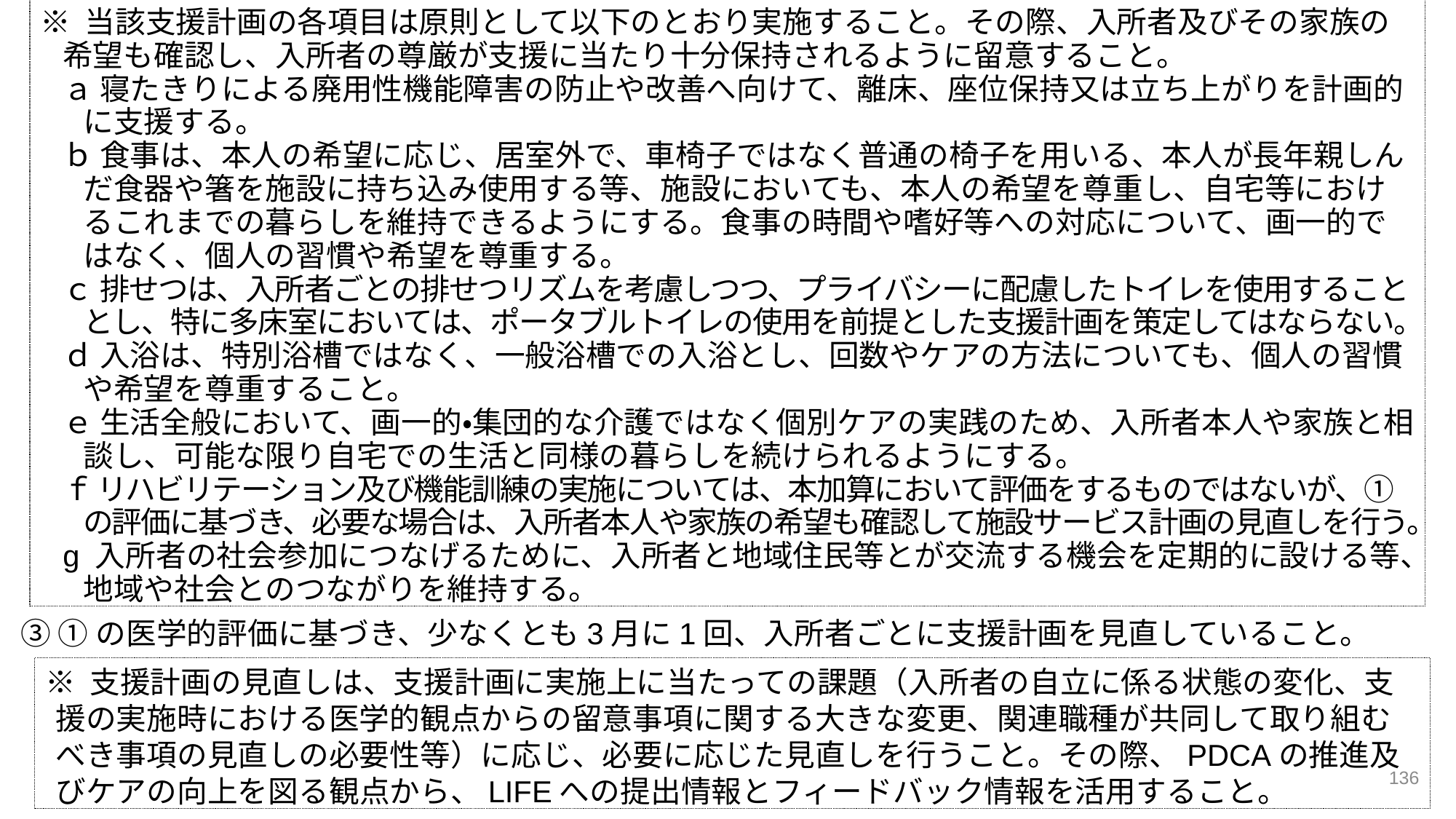

※ 当該支援計画の各項目は原則として以下のとおり実施すること。その際、入所者及びその家族の希望も確認し、入所者の尊厳が支援に当たり十分保持されるように留意すること。
ａ 寝たきりによる廃用性機能障害の防止や改善へ向けて、離床、座位保持又は立ち上がりを計画的に支援する。
ｂ 食事は、本人の希望に応じ、居室外で、車椅子ではなく普通の椅子を用いる、本人が長年親しんだ食器や箸を施設に持ち込み使用する等、施設においても、本人の希望を尊重し、自宅等におけるこれまでの暮らしを維持できるようにする。食事の時間や嗜好等への対応について、画一的ではなく、個人の習慣や希望を尊重する。
ｃ 排せつは、入所者ごとの排せつリズムを考慮しつつ、プライバシーに配慮したトイレを使用することとし、特に多床室においては、ポータブルトイレの使用を前提とした支援計画を策定してはならない。
ｄ 入浴は、特別浴槽ではなく、一般浴槽での入浴とし、回数やケアの方法についても、個人の習慣や希望を尊重すること。
ｅ 生活全般において、画一的・集団的な介護ではなく個別ケアの実践のため、入所者本人や家族と相談し、可能な限り自宅での生活と同様の暮らしを続けられるようにする。
ｆ リハビリテーション及び機能訓練の実施については、本加算において評価をするものではないが、①の評価に基づき、必要な場合は、入所者本人や家族の希望も確認して施設サービス計画の見直しを行う。
g 入所者の社会参加につなげるために、入所者と地域住民等とが交流する機会を定期的に設ける等、地域や社会とのつながりを維持する。
③ ①の医学的評価に基づき、少なくとも3月に1回、入所者ごとに支援計画を見直していること。
※ 支援計画の見直しは、支援計画に実施上に当たっての課題（入所者の自立に係る状態の変化、支援の実施時における医学的観点からの留意事項に関する大きな変更、関連職種が共同して取り組むべき事項の見直しの必要性等）に応じ、必要に応じた見直しを行うこと。その際、PDCAの推進及びケアの向上を図る観点から、LIFEへの提出情報とフィードバック情報を活用すること。
136